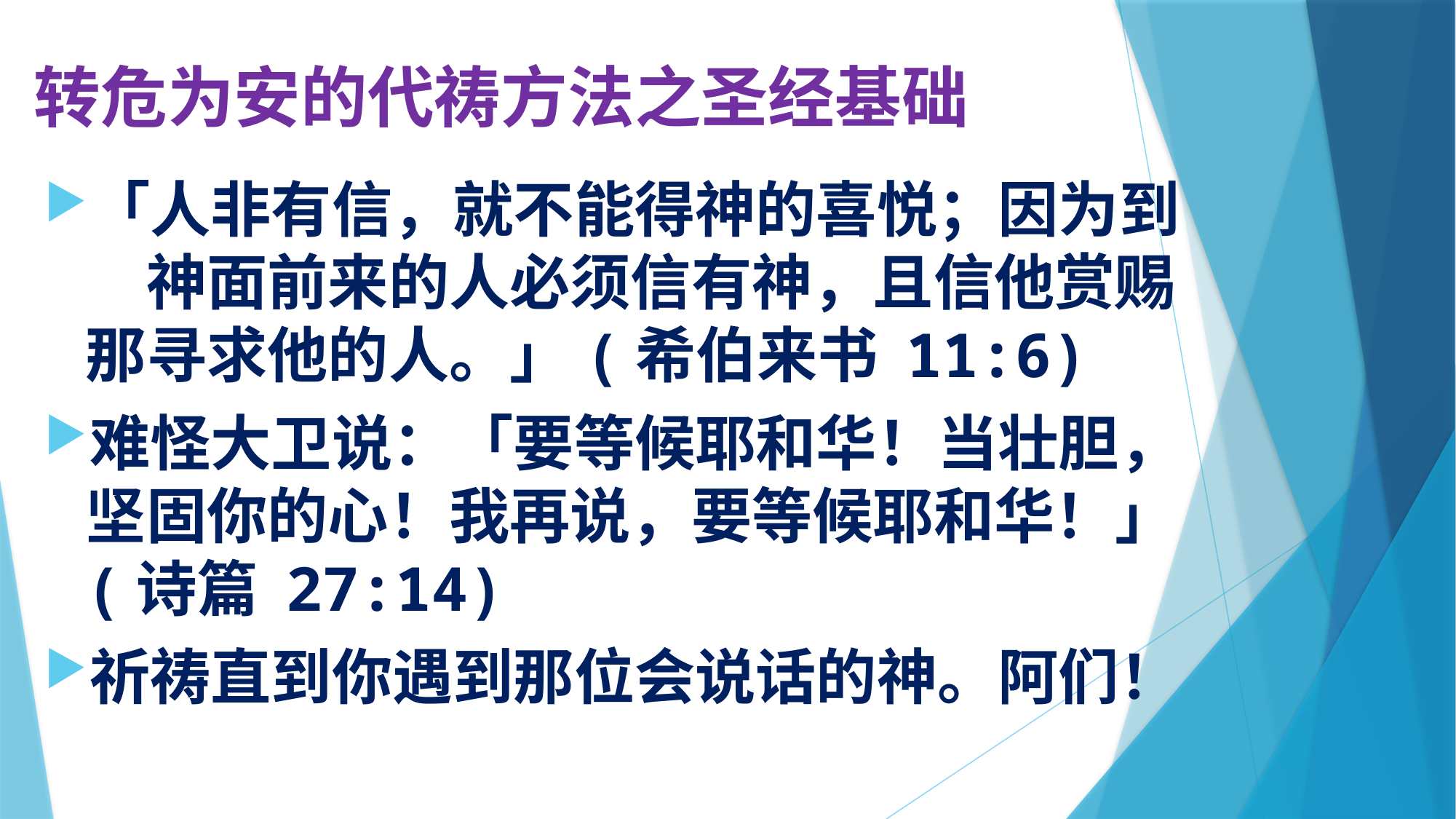

# 转危为安的代祷方法之圣经基础
「人非有信，就不能得神的喜悦；因为到　神面前来的人必须信有神，且信他赏赐那寻求他的人。」(希伯来书 11:6)
难怪大卫说：「要等候耶和华！当壮胆，坚固你的心！我再说，要等候耶和华！」(诗篇 27:14)
祈祷直到你遇到那位会说话的神。阿们！